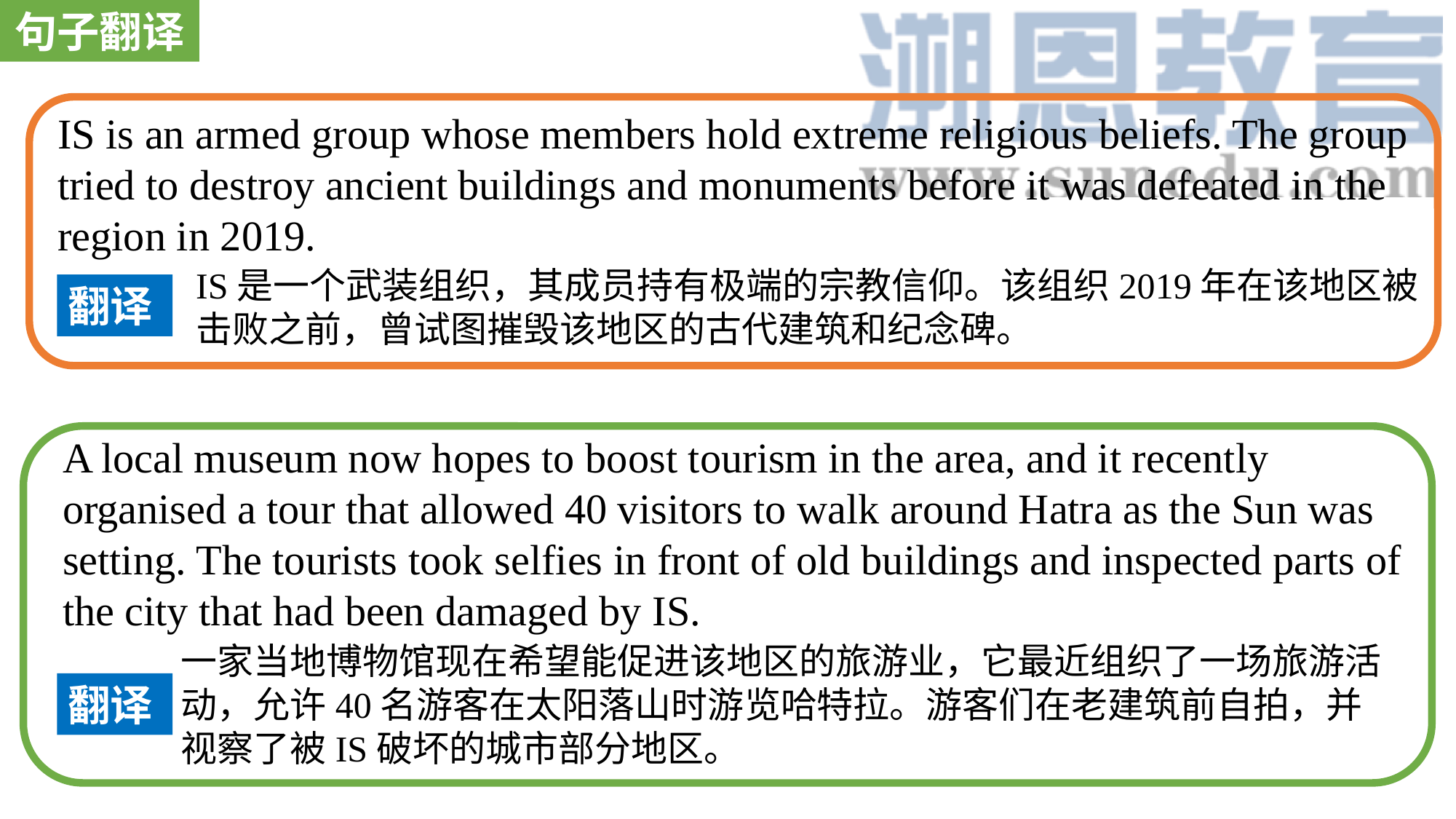

句子翻译

IS is an armed group whose members hold extreme religious beliefs. The group tried to destroy ancient buildings and monuments before it was defeated in the region in 2019.
IS是一个武装组织，其成员持有极端的宗教信仰。该组织2019年在该地区被击败之前，曾试图摧毁该地区的古代建筑和纪念碑。
翻译
A local museum now hopes to boost tourism in the area, and it recently organised a tour that allowed 40 visitors to walk around Hatra as the Sun was setting. The tourists took selfies in front of old buildings and inspected parts of the city that had been damaged by IS.

一家当地博物馆现在希望能促进该地区的旅游业，它最近组织了一场旅游活动，允许40名游客在太阳落山时游览哈特拉。游客们在老建筑前自拍，并视察了被IS破坏的城市部分地区。
翻译